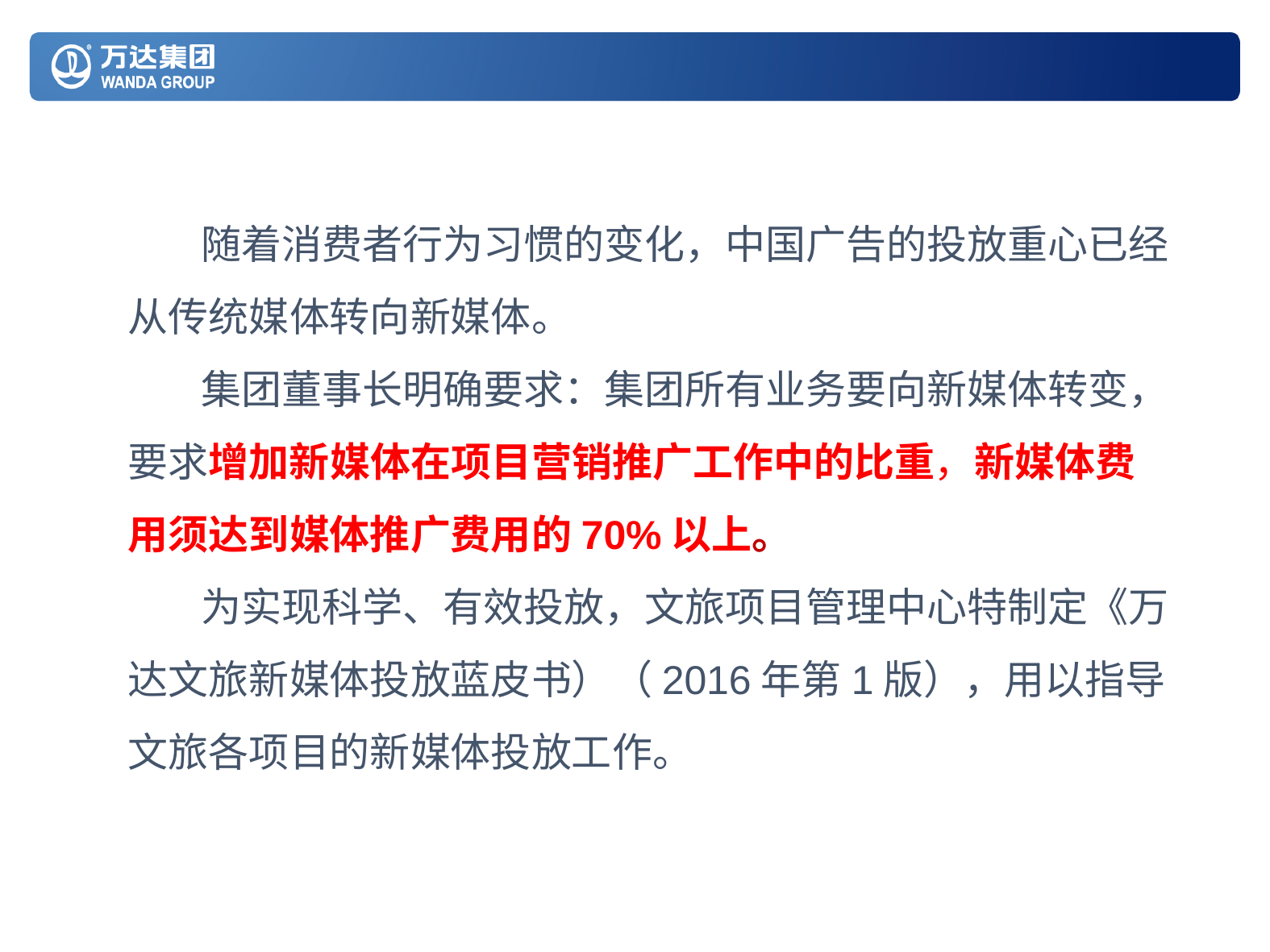

随着消费者行为习惯的变化，中国广告的投放重心已经从传统媒体转向新媒体。
       集团董事长明确要求：集团所有业务要向新媒体转变，要求增加新媒体在项目营销推广工作中的比重，新媒体费用须达到媒体推广费用的70%以上。
       为实现科学、有效投放，文旅项目管理中心特制定《万达文旅新媒体投放蓝皮书）（2016年第1版），用以指导文旅各项目的新媒体投放工作。